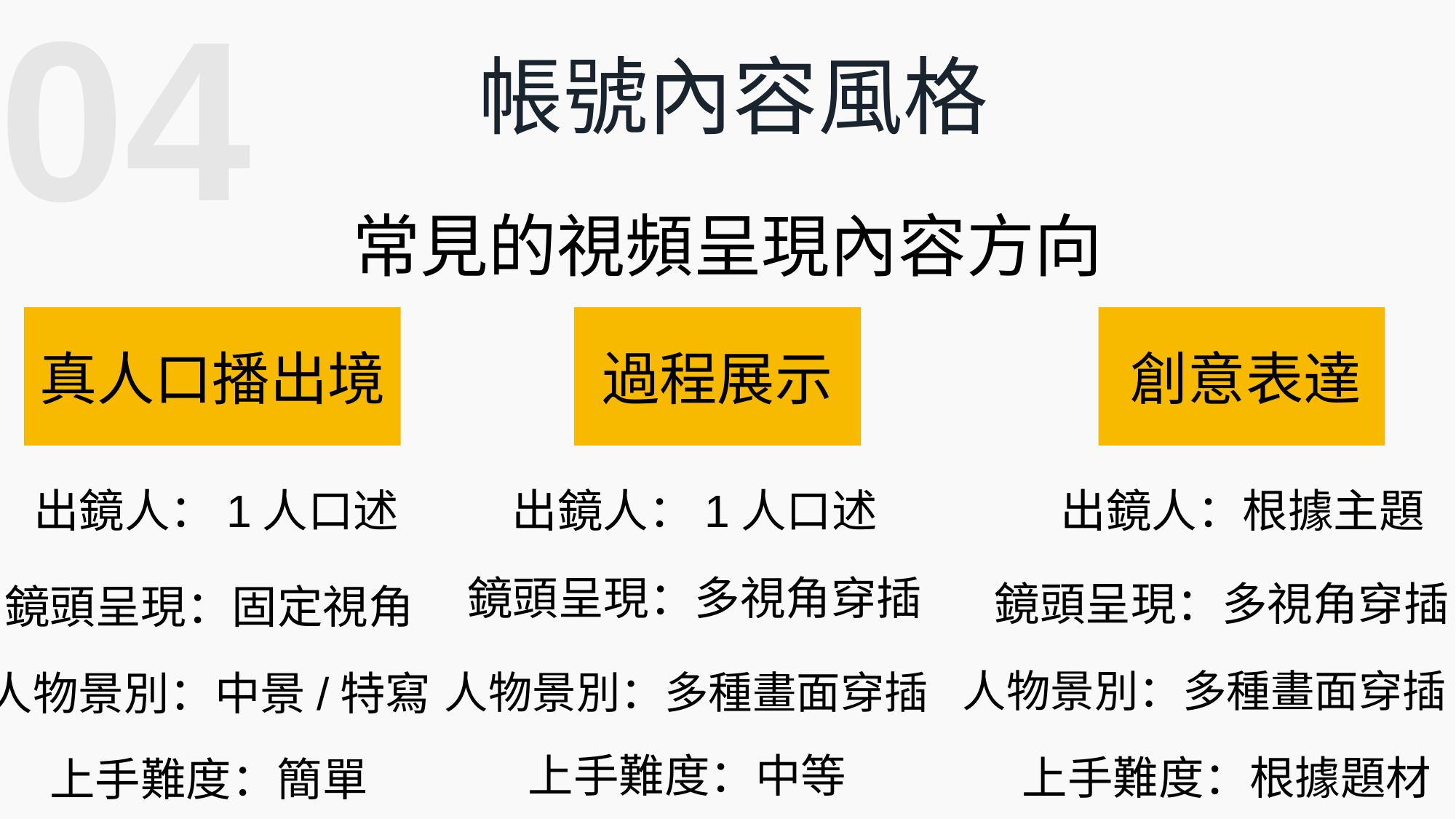

04
40
帳號內容風格
常見的視頻呈現內容方向

真人口播出境
過程展示
創意表達
出鏡人：1人口述
出鏡人：1人口述
出鏡人：根據主題
鏡頭呈現：多視角穿插
鏡頭呈現：多視角穿插
鏡頭呈現：固定視角
人物景別：多種畫面穿插
人物景別：中景/特寫
人物景別：多種畫面穿插
上手難度：中等
上手難度：根據題材
上手難度：簡單
、